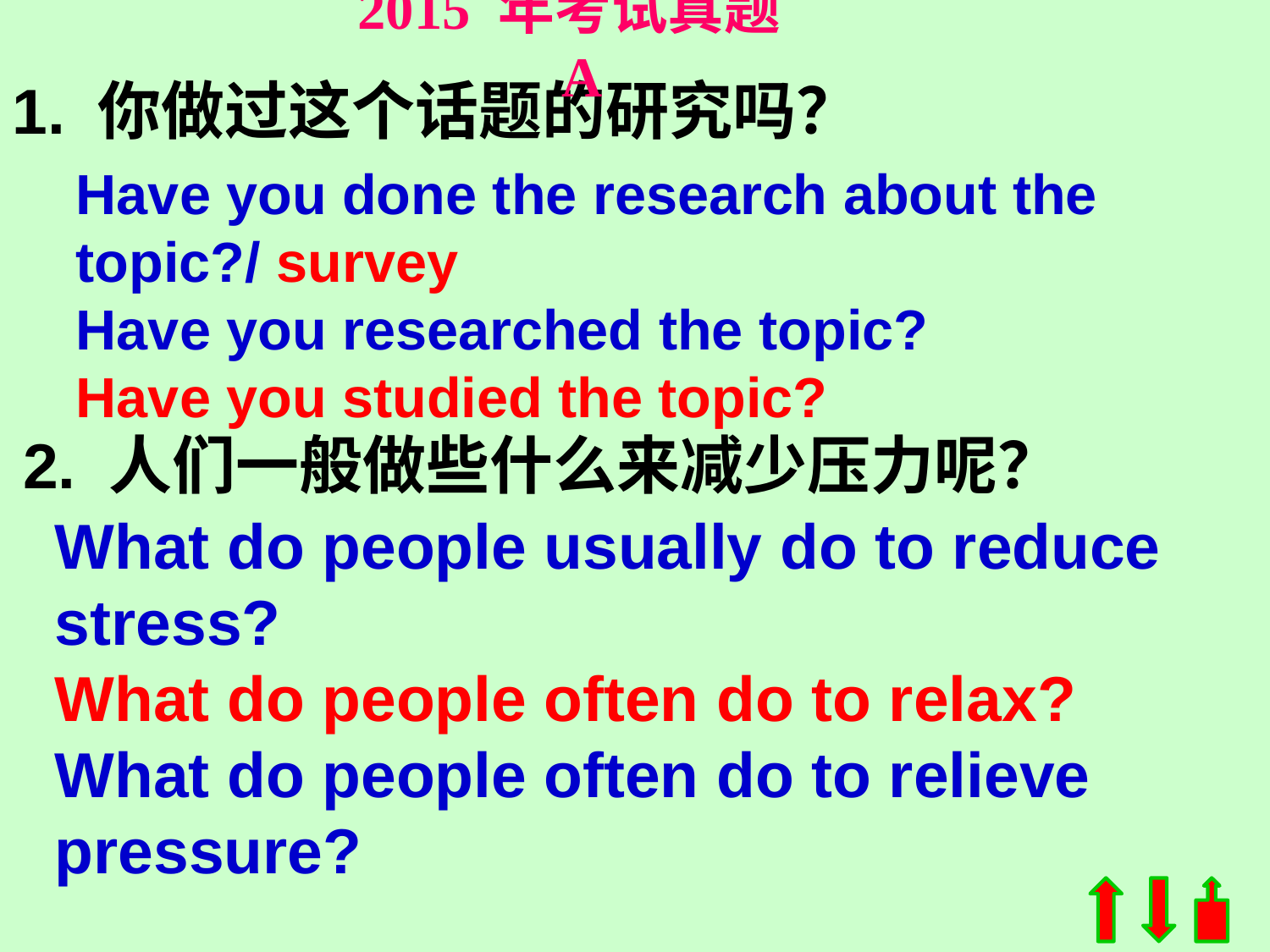

2015 年考试真题   A
1. 你做过这个话题的研究吗？
Have you done the research about the topic?/ survey
Have you researched the topic?
Have you studied the topic?
2. 人们一般做些什么来减少压力呢？
What do people usually do to reduce stress?
What do people often do to relax? What do people often do to relieve pressure?